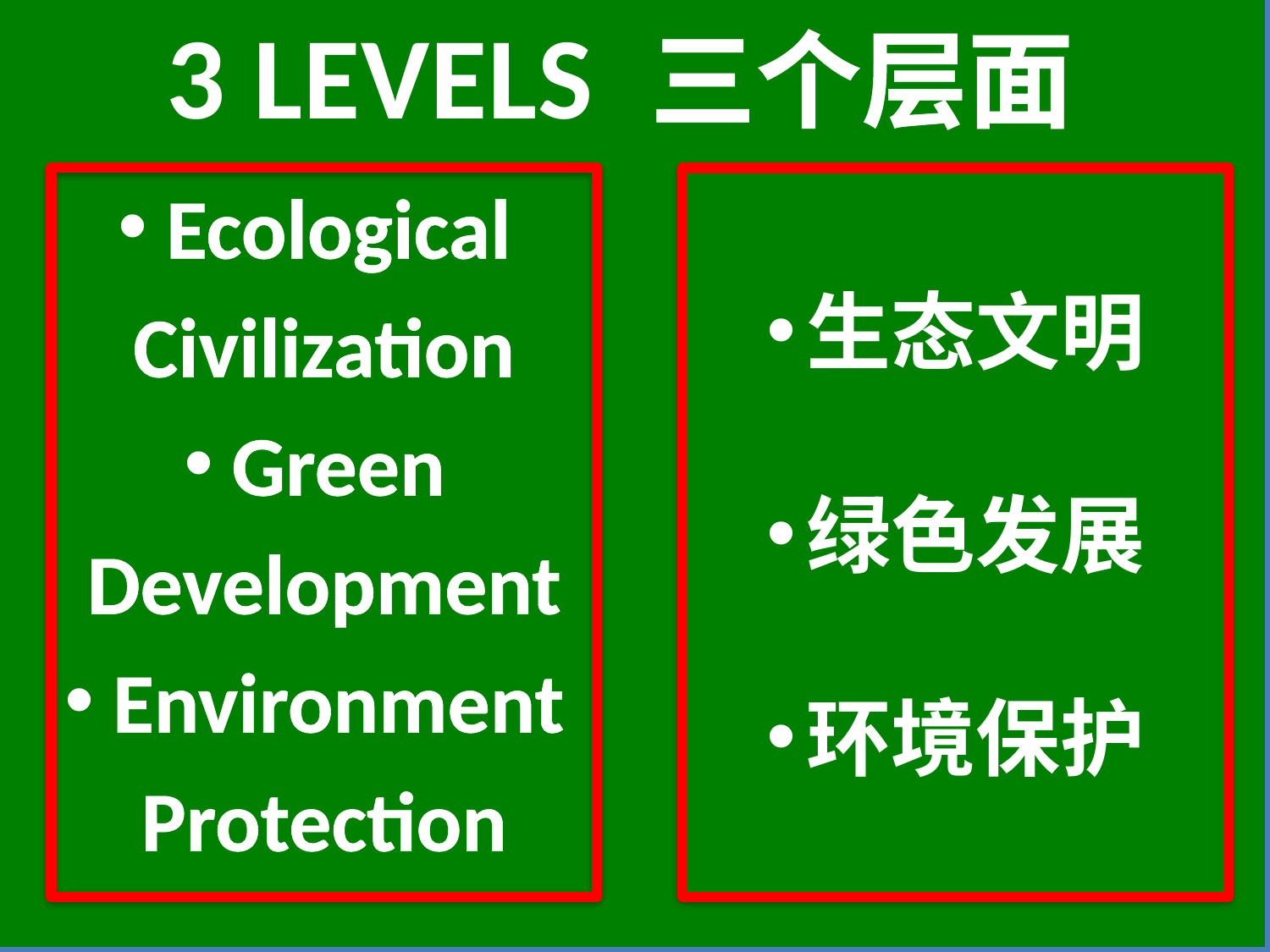

# 3 LEVELS 三个层面
Ecological
Civilization
Green
Development
Environment
Protection

生态文明

绿色发展

环境保护
4